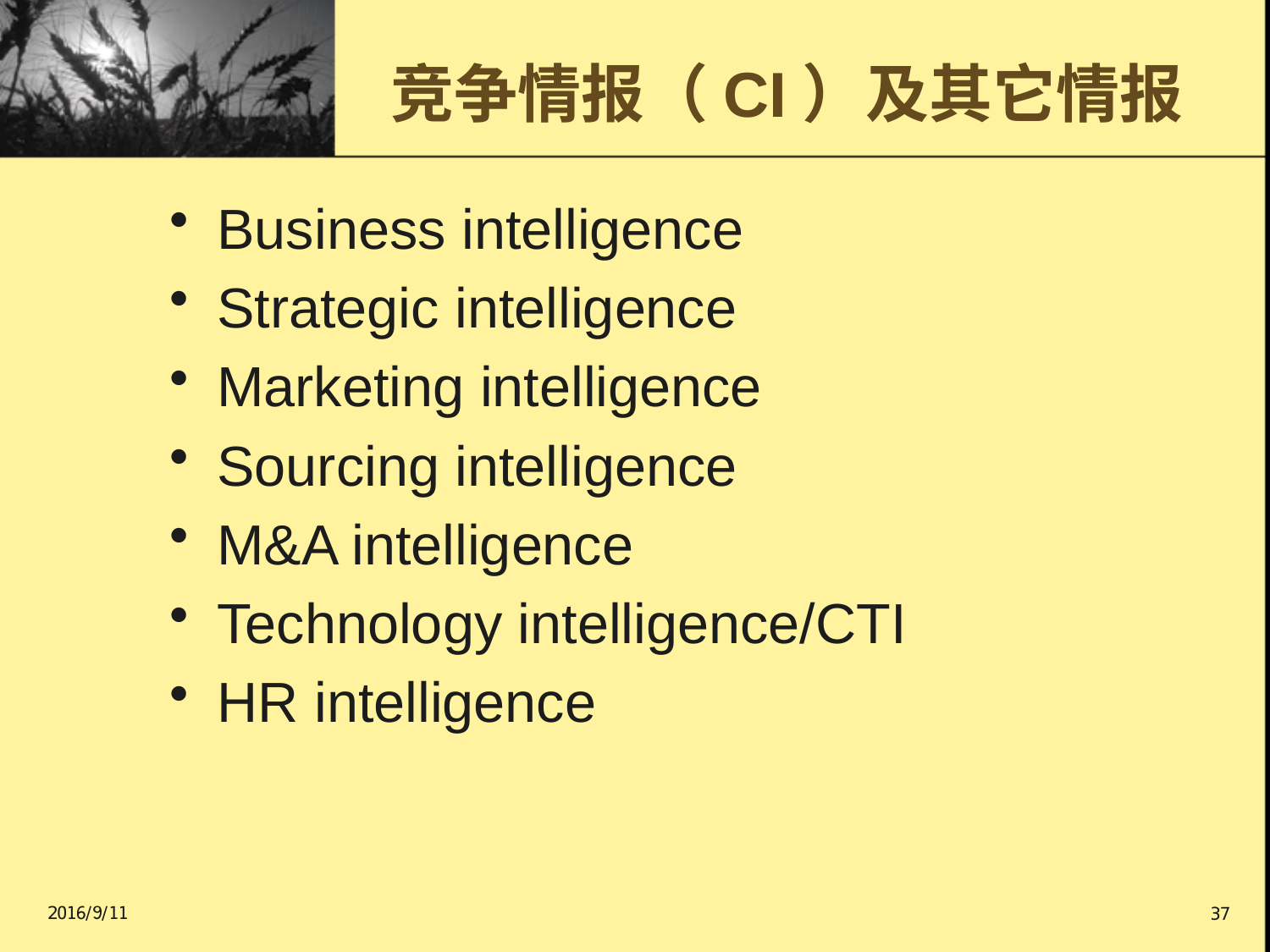

竞争情报（CI）及其它情报
Business intelligence
Strategic intelligence
Marketing intelligence
Sourcing intelligence
M&A intelligence
Technology intelligence/CTI
HR intelligence
2016/9/11
37